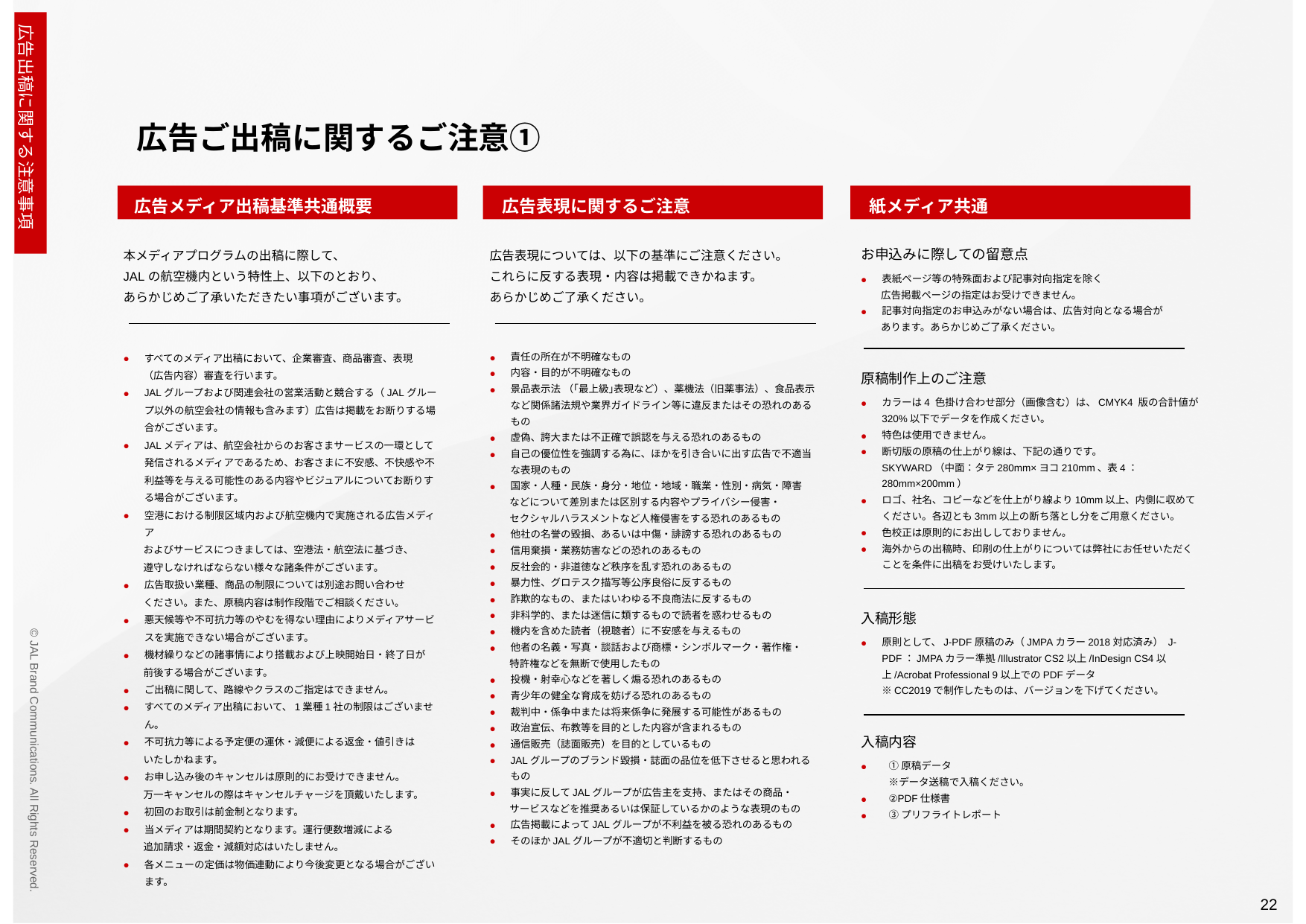

広告ご出稿に関するご注意①
広告出稿に関する注意事項
広告メディア出稿基準共通概要
広告表現に関するご注意
紙メディア共通

お申込みに際しての留意点
表紙ページ等の特殊面および記事対向指定を除く
　　広告掲載ページの指定はお受けできません。
記事対向指定のお申込みがない場合は、広告対向となる場合が
　　あります。あらかじめご了承ください。
本メディアプログラムの出稿に際して、
JALの航空機内という特性上、以下のとおり、
あらかじめご了承いただきたい事項がございます。
広告表現については、以下の基準にご注意ください。これらに反する表現・内容は掲載できかねます。
あらかじめご了承ください。
すべてのメディア出稿において、企業審査、商品審査、表現
　　（広告内容）審査を行います。
JALグループおよび関連会社の営業活動と競合する（JALグループ以外の航空会社の情報も含みます）広告は掲載をお断りする場合がございます。
JALメディアは、航空会社からのお客さまサービスの一環として発信されるメディアであるため、お客さまに不安感、不快感や不利益等を与える可能性のある内容やビジュアルについてお断りする場合がございます。
空港における制限区域内および航空機内で実施される広告メディア
　　およびサービスにつきましては、空港法・航空法に基づき、
　　遵守しなければならない様々な諸条件がございます。
広告取扱い業種、商品の制限については別途お問い合わせ
　　ください。また、原稿内容は制作段階でご相談ください。
悪天候等や不可抗力等のやむを得ない理由によりメディアサービスを実施できない場合がございます。
機材繰りなどの諸事情により搭載および上映開始日・終了日が
　　前後する場合がございます。
ご出稿に関して、路線やクラスのご指定はできません。
すべてのメディア出稿において、1業種1社の制限はございません。
不可抗力等による予定便の運休・減便による返金・値引きは
　　いたしかねます。
お申し込み後のキャンセルは原則的にお受けできません。
　　万一キャンセルの際はキャンセルチャージを頂戴いたします。
初回のお取引は前金制となります。
当メディアは期間契約となります。運行便数増減による
　　追加請求・返金・減額対応はいたしません。
各メニューの定価は物価連動により今後変更となる場合がございます。

責任の所在が不明確なもの
内容・目的が不明確なもの
景品表示法 （｢最上級｣表現など）、薬機法（旧薬事法）、食品表示など関係諸法規や業界ガイドライン等に違反またはその恐れのあるもの
虚偽、誇大または不正確で誤認を与える恐れのあるもの
自己の優位性を強調する為に、ほかを引き合いに出す広告で不適当な表現のもの
国家・人種・民族・身分・地位・地域・職業・性別・病気・障害
　　などについて差別または区別する内容やプライバシー侵害・
　　セクシャルハラスメントなど人権侵害をする恐れのあるもの
他社の名誉の毀損、あるいは中傷・誹謗する恐れのあるもの
信用棄損・業務妨害などの恐れのあるもの
反社会的・非道徳など秩序を乱す恐れのあるもの
暴力性、グロテスク描写等公序良俗に反するもの
詐欺的なもの、またはいわゆる不良商法に反するもの
非科学的、または迷信に類するもので読者を惑わせるもの
機内を含めた読者（視聴者）に不安感を与えるもの
他者の名義・写真・談話および商標・シンボルマーク・著作権・
　　特許権などを無断で使用したもの
投機・射幸心などを著しく煽る恐れのあるもの
青少年の健全な育成を妨げる恐れのあるもの
裁判中・係争中または将来係争に発展する可能性があるもの
政治宣伝、布教等を目的とした内容が含まれるもの
通信販売（誌面販売）を目的としているもの
JALグループのブランド毀損・誌面の品位を低下させると思われるもの
事実に反してJALグループが広告主を支持、またはその商品・
　　サービスなどを推奨あるいは保証しているかのような表現のもの
広告掲載によってJALグループが不利益を被る恐れのあるもの
そのほかJALグループが不適切と判断するもの

原稿制作上のご注意
カラーは4 色掛け合わせ部分（画像含む）は、CMYK4 版の合計値が320%以下でデータを作成ください。
特色は使用できません。
断切版の原稿の仕上がり線は、下記の通りです。
SKYWARD（中面：タテ280mm×ヨコ210mm、表4：280mm×200mm）
ロゴ、社名、コピーなどを仕上がり線より10mm以上、内側に収めてください。各辺とも3mm以上の断ち落とし分をご用意ください。
色校正は原則的にお出ししておりません。
海外からの出稿時、印刷の仕上がりについては弊社にお任せいただくことを条件に出稿をお受けいたします。
入稿形態
原則として、J-PDF原稿のみ（JMPAカラー2018対応済み） J-PDF：JMPAカラー準拠/Illustrator CS2以上/InDesign CS4以上/Acrobat Professional 9以上でのPDFデータ
※CC2019で制作したものは、バージョンを下げてください。
入稿内容
①原稿データ
※データ送稿で入稿ください。
②PDF仕様書
③プリフライトレポート
22